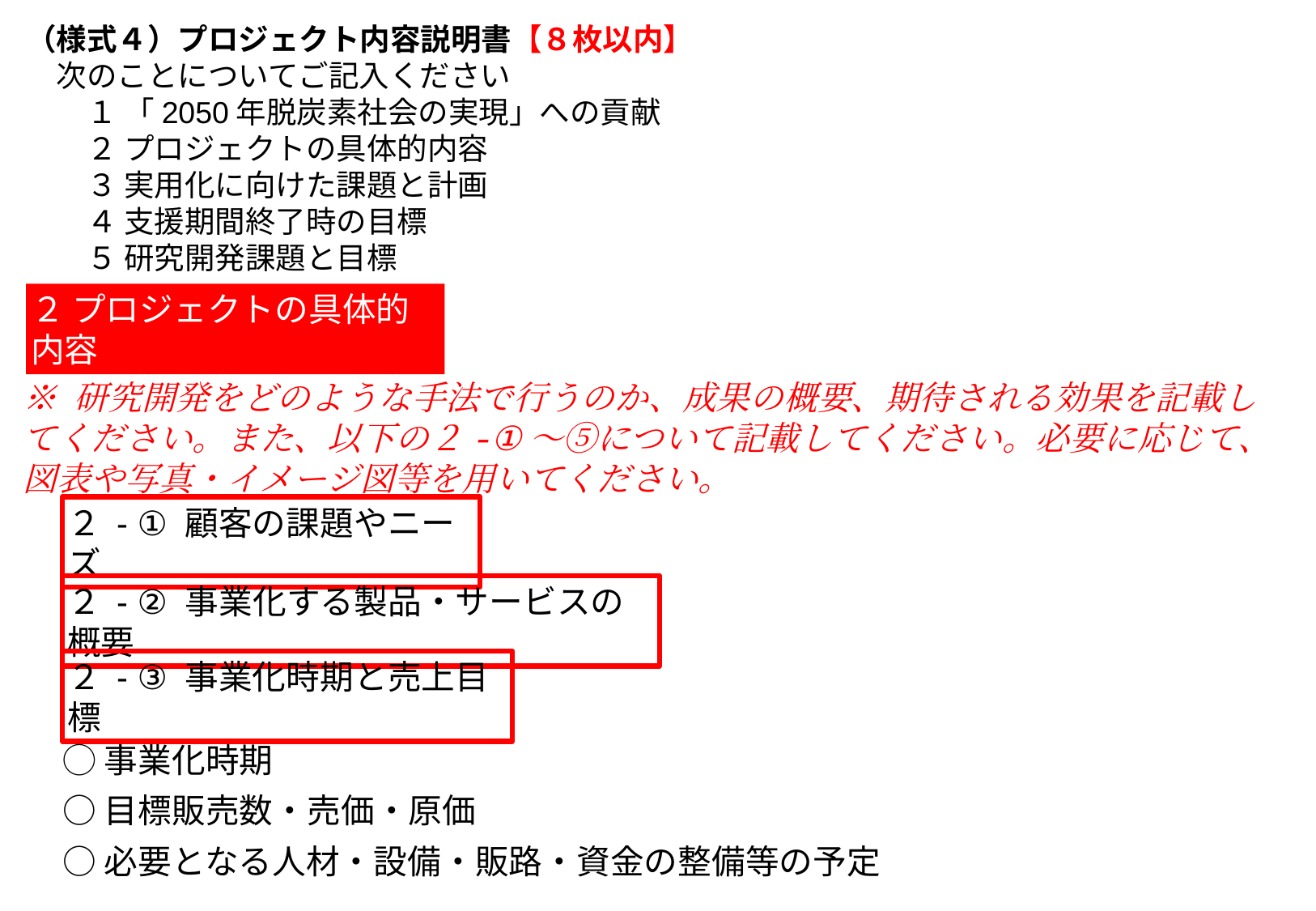

# （様式４）プロジェクト内容説明書【８枚以内】 　次のことについてご記入ください 　　１ 「2050年脱炭素社会の実現」への貢献 　　２ プロジェクトの具体的内容 　　３ 実用化に向けた課題と計画 　　４ 支援期間終了時の目標 　　５ 研究開発課題と目標
２ プロジェクトの具体的内容
※ 研究開発をどのような手法で行うのか、成果の概要、期待される効果を記載してください。また、以下の２-①～⑤について記載してください。必要に応じて、図表や写真・イメージ図等を用いてください。
２ - ① 顧客の課題やニーズ
２ - ② 事業化する製品・サービスの概要
２ - ③ 事業化時期と売上目標
◯事業化時期
○目標販売数・売価・原価
○必要となる人材・設備・販路・資金の整備等の予定
4